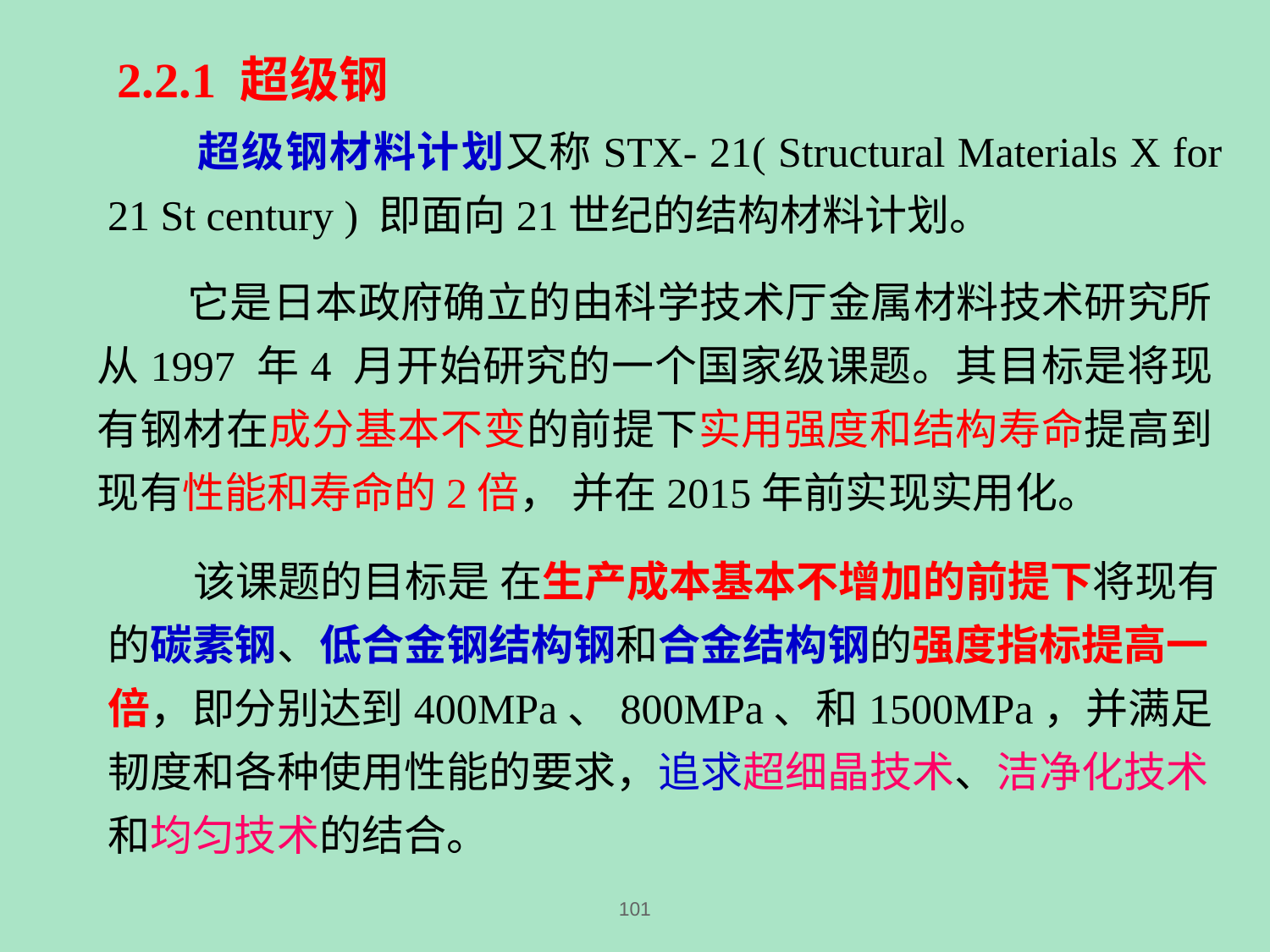

2.2.1 超级钢
       超级钢材料计划又称STX- 21( Structural Materials X for 21 St century ) 即面向21世纪的结构材料计划。
        它是日本政府确立的由科学技术厅金属材料技术研究所从1997 年4 月开始研究的一个国家级课题。其目标是将现有钢材在成分基本不变的前提下实用强度和结构寿命提高到现有性能和寿命的2倍， 并在2015年前实现实用化。
        该课题的目标是 在生产成本基本不增加的前提下将现有的碳素钢、低合金钢结构钢和合金结构钢的强度指标提高一倍，即分别达到400MPa、800MPa、和1500MPa，并满足韧度和各种使用性能的要求，追求超细晶技术、洁净化技术和均匀技术的结合。
101